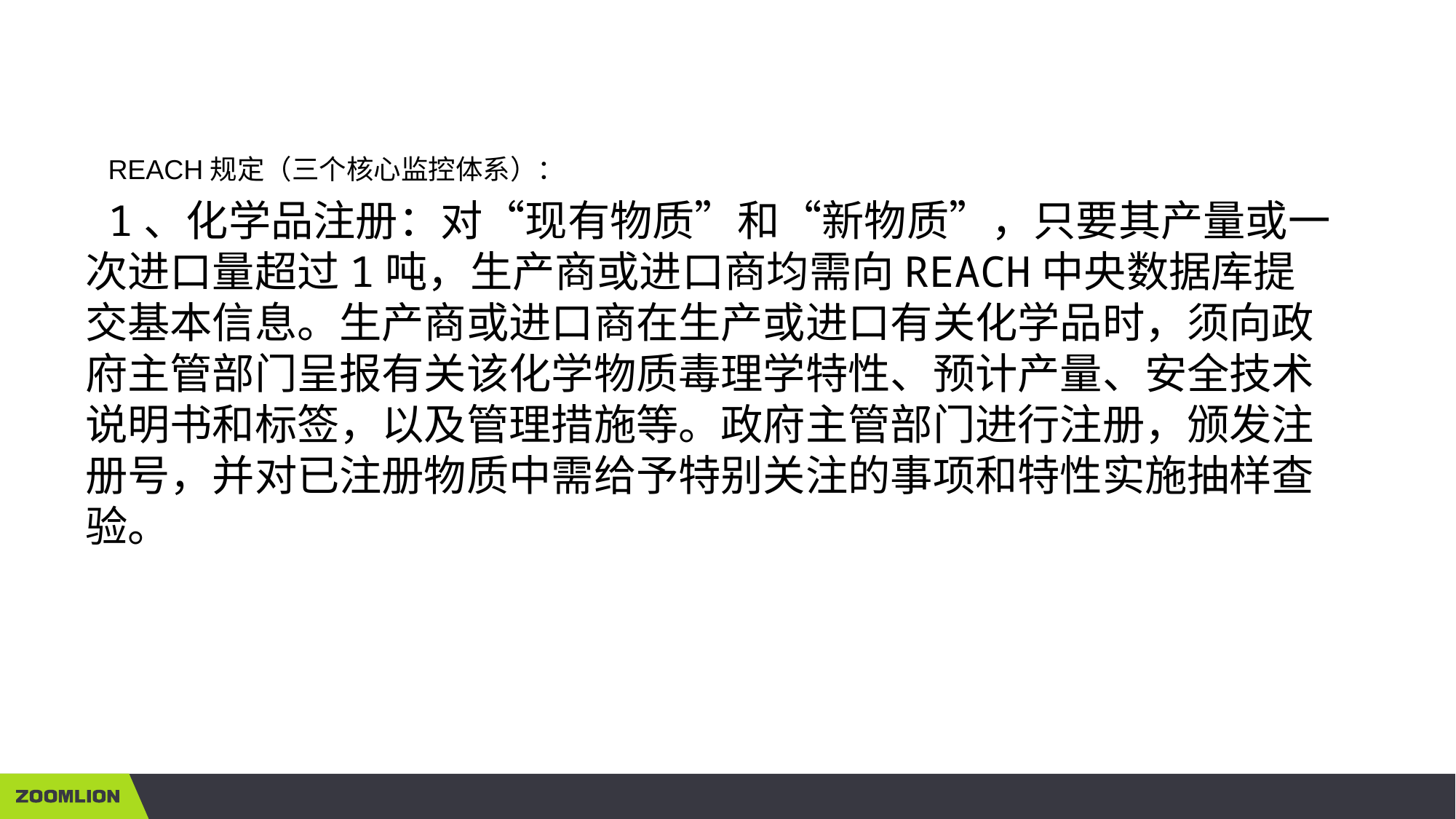

REACH规定（三个核心监控体系）：
   1、化学品注册：对“现有物质”和“新物质”，只要其产量或一次进口量超过1吨，生产商或进口商均需向REACH中央数据库提交基本信息。生产商或进口商在生产或进口有关化学品时，须向政府主管部门呈报有关该化学物质毒理学特性、预计产量、安全技术说明书和标签，以及管理措施等。政府主管部门进行注册，颁发注册号，并对已注册物质中需给予特别关注的事项和特性实施抽样查验。